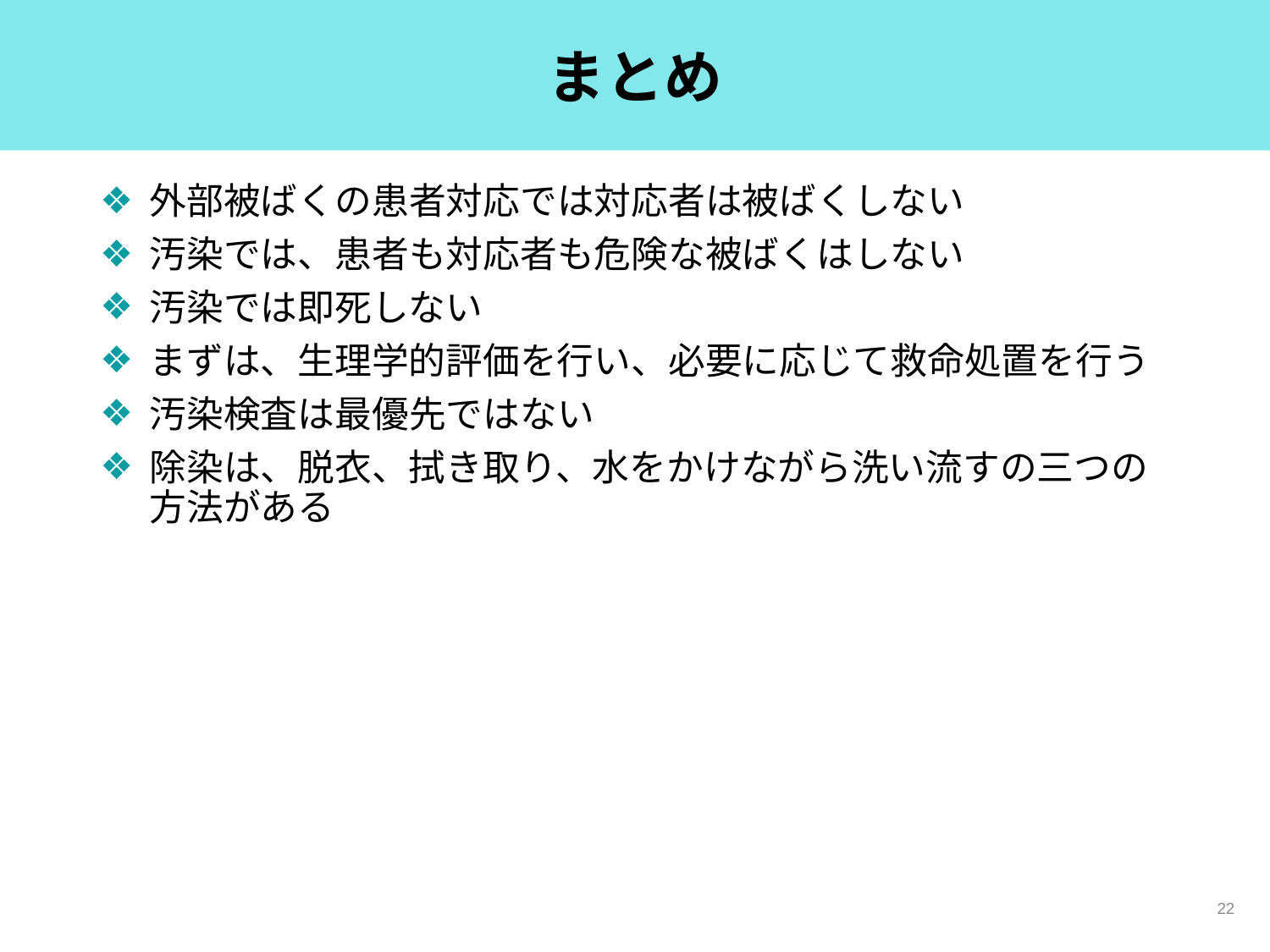

# まとめ
外部被ばくの患者対応では対応者は被ばくしない
汚染では、患者も対応者も危険な被ばくはしない
汚染では即死しない
まずは、生理学的評価を行い、必要に応じて救命処置を行う
汚染検査は最優先ではない
除染は、脱衣、拭き取り、水をかけながら洗い流すの三つの方法がある

22